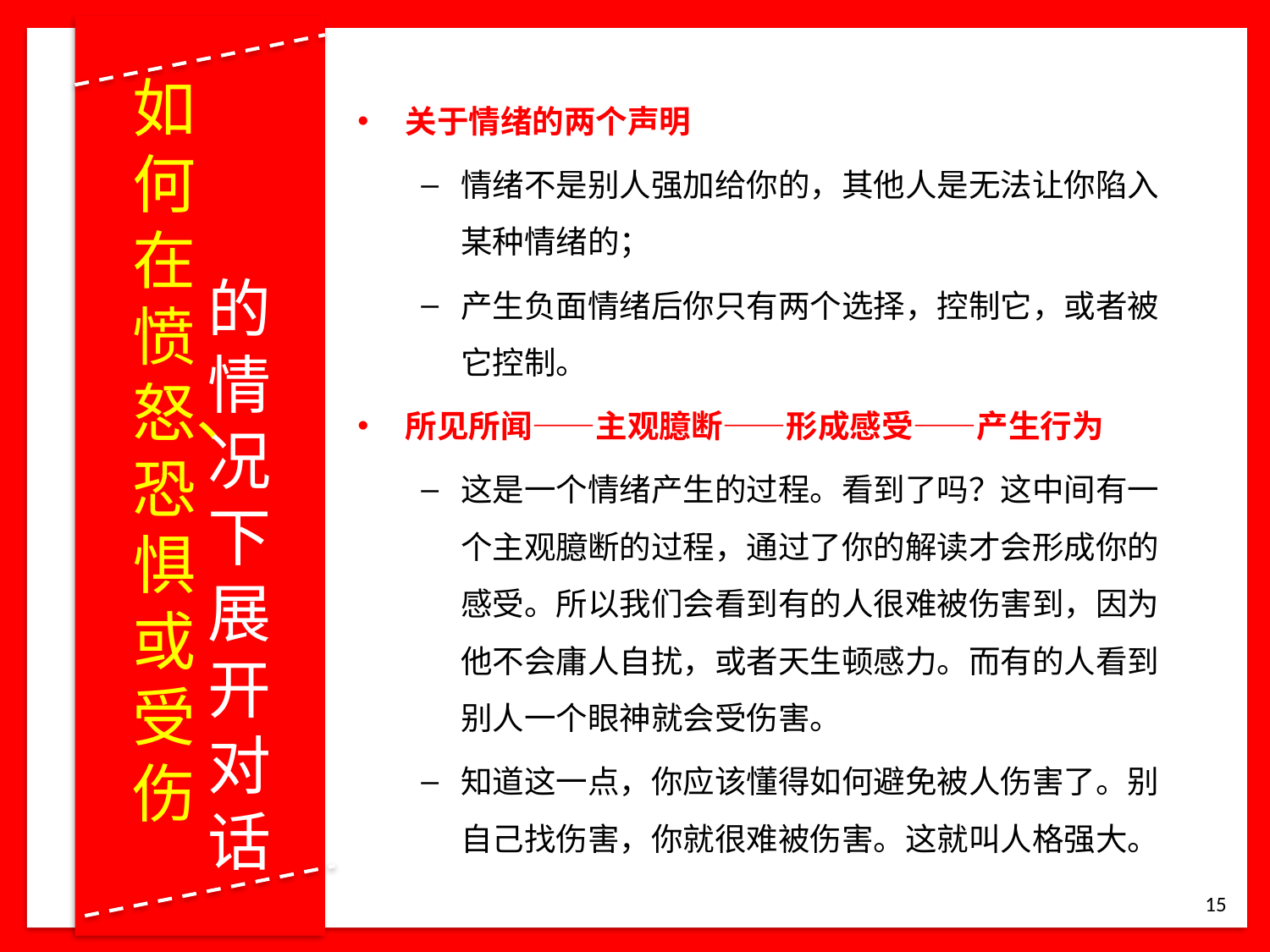

如何在愤怒、恐惧或受伤
关于情绪的两个声明
情绪不是别人强加给你的，其他人是无法让你陷入某种情绪的；
产生负面情绪后你只有两个选择，控制它，或者被它控制。
所见所闻——主观臆断——形成感受——产生行为
这是一个情绪产生的过程。看到了吗？这中间有一个主观臆断的过程，通过了你的解读才会形成你的感受。所以我们会看到有的人很难被伤害到，因为他不会庸人自扰，或者天生顿感力。而有的人看到别人一个眼神就会受伤害。
知道这一点，你应该懂得如何避免被人伤害了。别自己找伤害，你就很难被伤害。这就叫人格强大。

的情况下展开对话